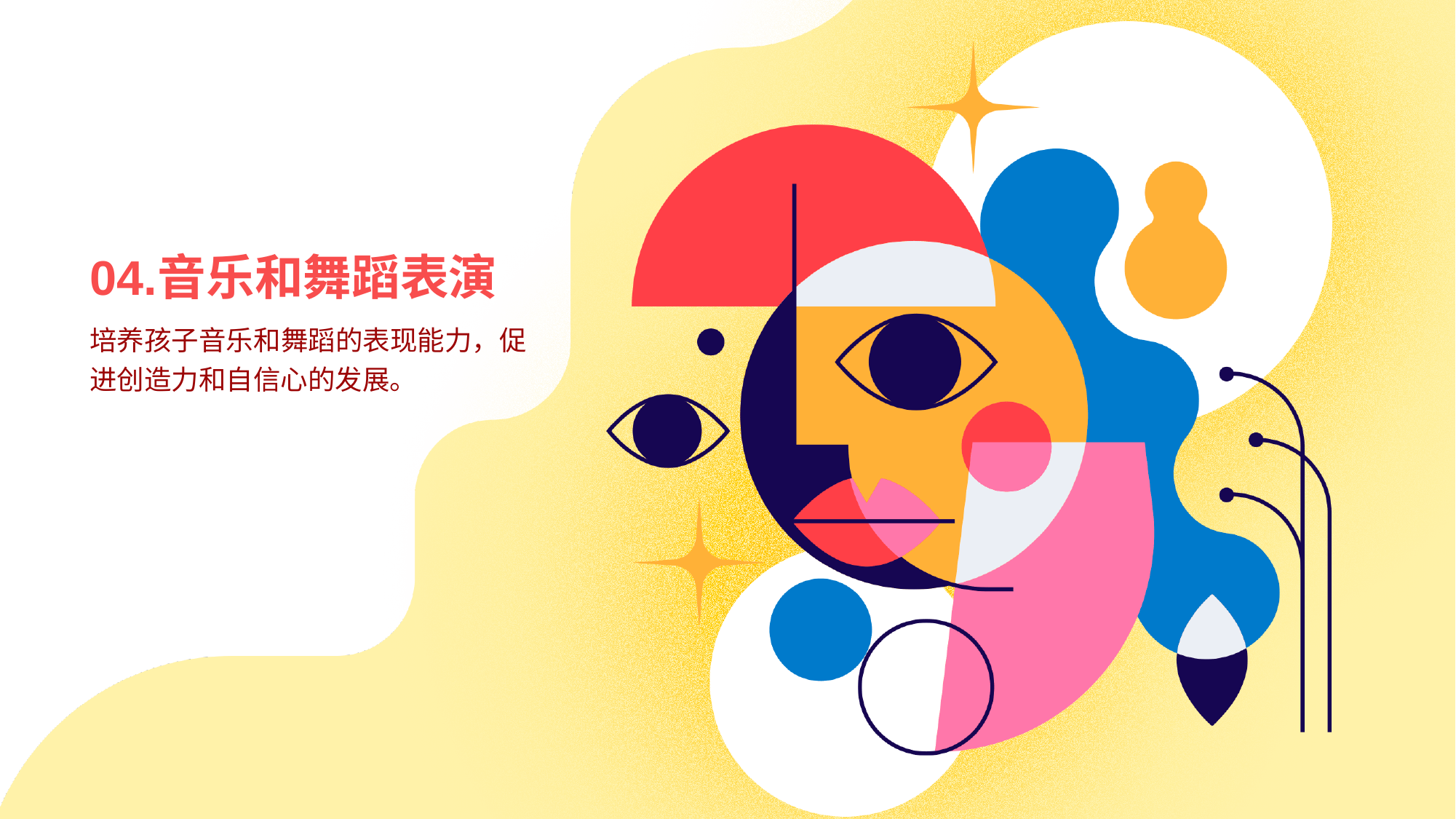

# 04. 音乐和舞蹈表演
培养孩子音乐和 舞蹈的表现能力，促进创造力和自信心的发展。